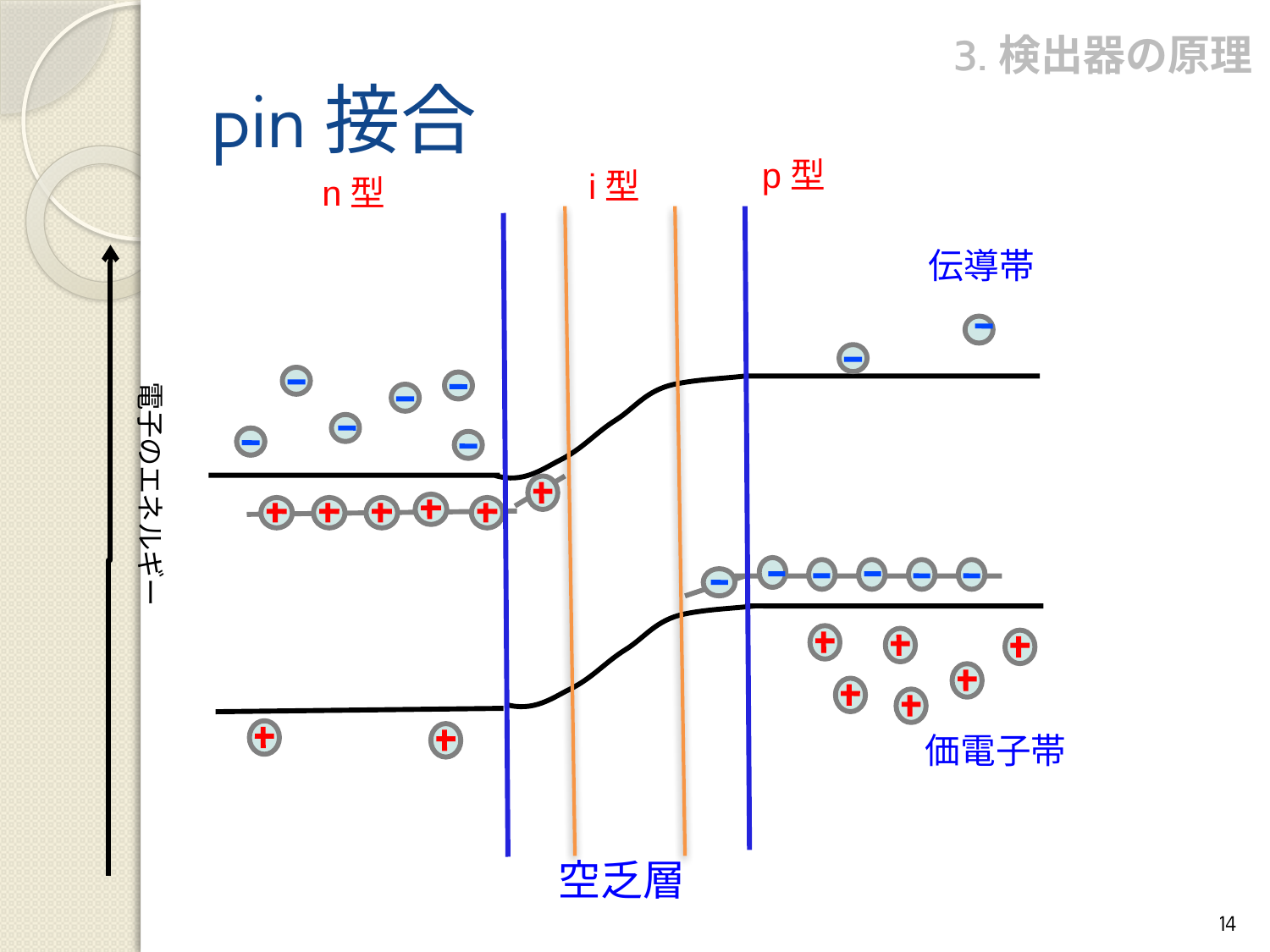

3.検出器の原理
# pin接合
p型
i型
n型

伝導帯

電子のエネルギー

価電子帯

空乏層
14